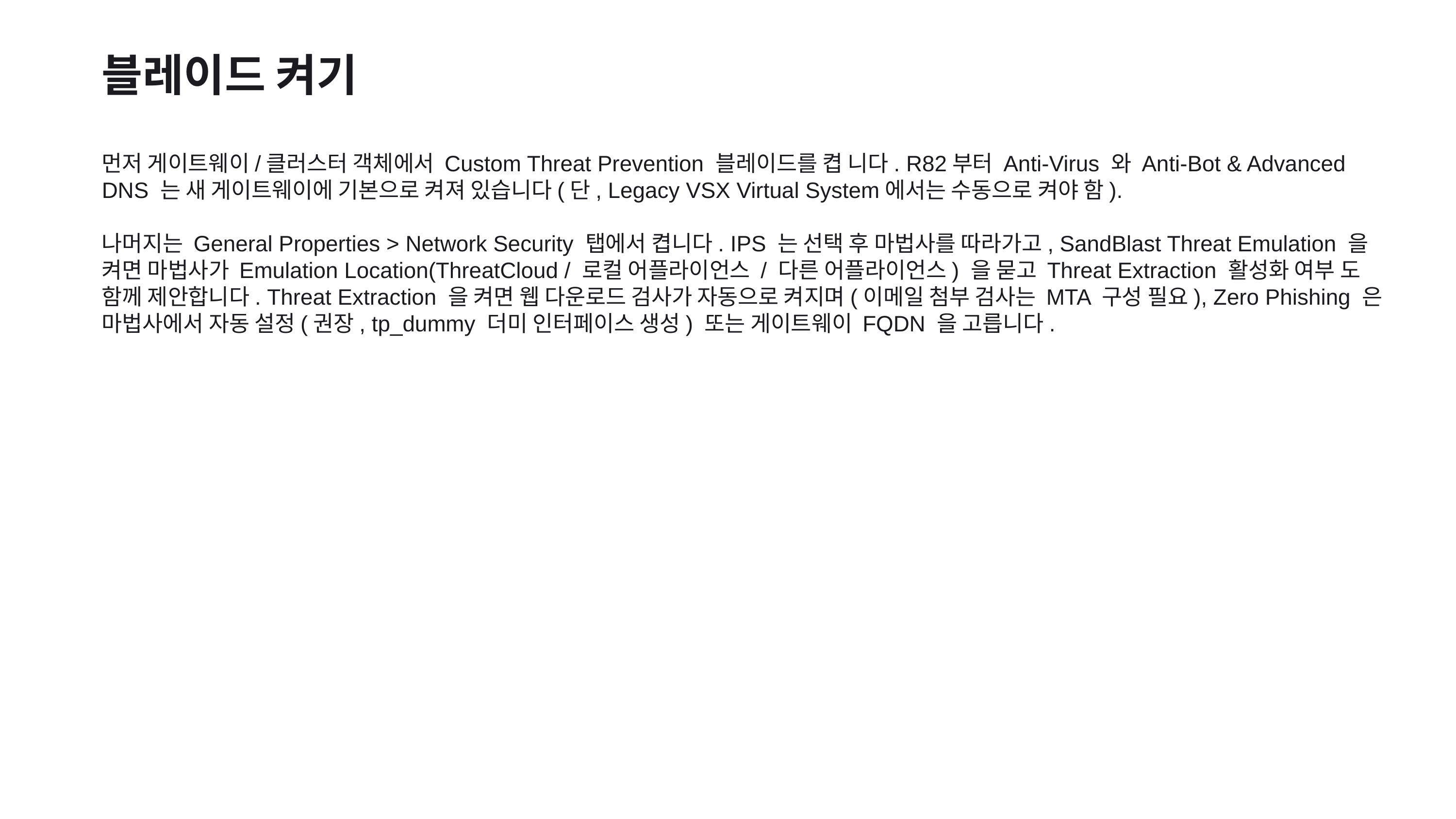

블레이드 켜기
먼저 게이트웨이/클러스터 객체에서 Custom Threat Prevention 블레이드를 켭 니다. R82부터 Anti-Virus 와 Anti-Bot & Advanced DNS 는 새 게이트웨이에 기본으로 켜져 있습니다(단, Legacy VSX Virtual System에서는 수동으로 켜야 함).

나머지는 General Properties > Network Security 탭에서 켭니다. IPS 는 선택 후 마법사를 따라가고, SandBlast Threat Emulation 을 켜면 마법사가 Emulation Location(ThreatCloud / 로컬 어플라이언스 / 다른 어플라이언스) 을 묻고 Threat Extraction 활성화 여부 도 함께 제안합니다. Threat Extraction 을 켜면 웹 다운로드 검사가 자동으로 켜지며(이메일 첨부 검사는 MTA 구성 필요), Zero Phishing 은 마법사에서 자동 설정(권장, tp_dummy 더미 인터페이스 생성) 또는 게이트웨이 FQDN 을 고릅니다.